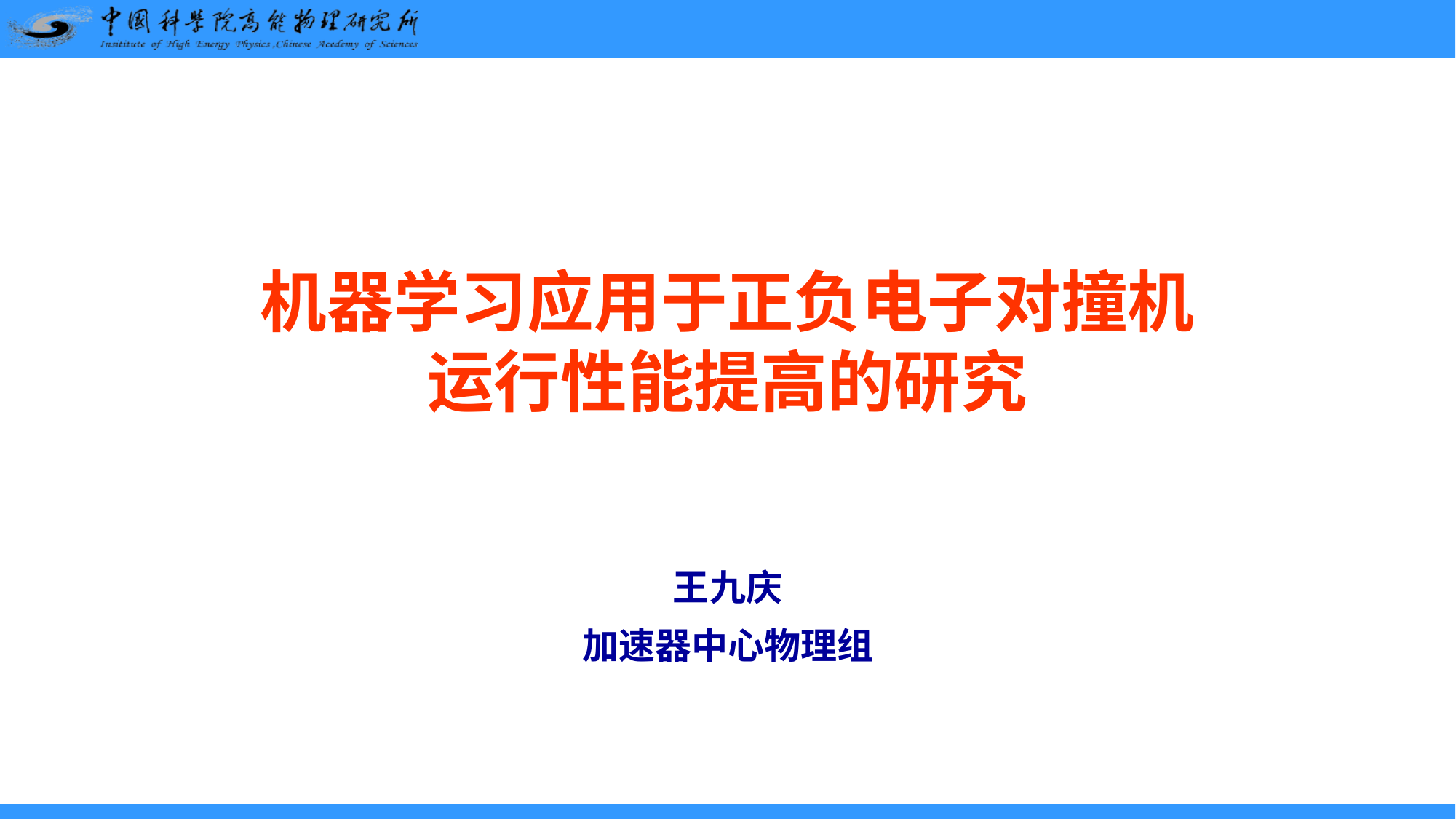

# 机器学习应用于正负电子对撞机运行性能提高的研究
王九庆
加速器中心物理组